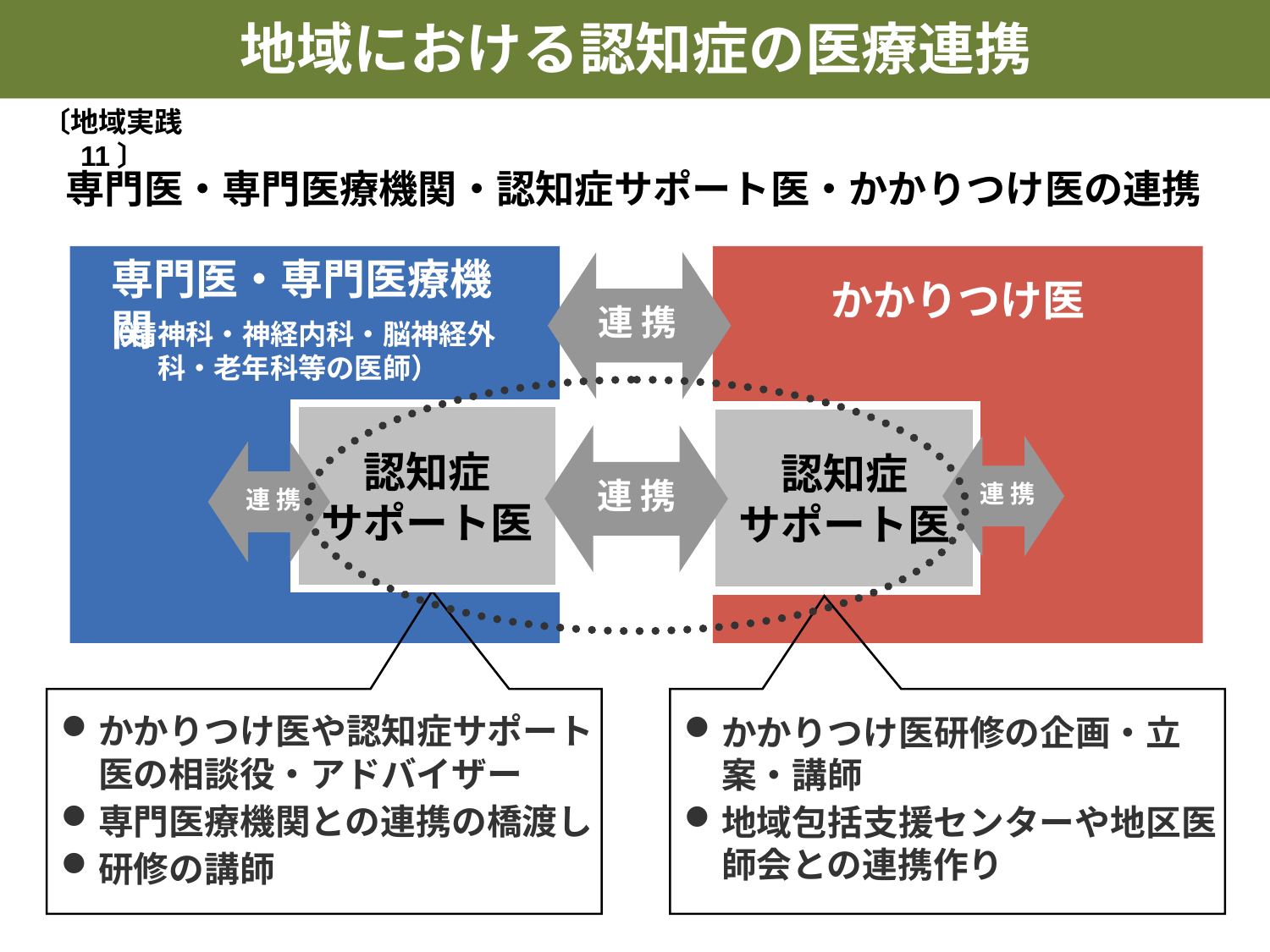

地域における認知症の医療連携
〔地域実践 11〕
専門医・専門医療機関・認知症サポート医・かかりつけ医の連携

専門医・専門医療機関
かかりつけ医
連 携
（精神科・神経内科・脳神経外科・老年科等の医師）
認知症
サポート医
認知症
サポート医

連 携
連 携
連 携

かかりつけ医や認知症サポート医の相談役・アドバイザー
専門医療機関との連携の橋渡し
研修の講師
かかりつけ医研修の企画・立案・講師
地域包括支援センターや地区医師会との連携作り